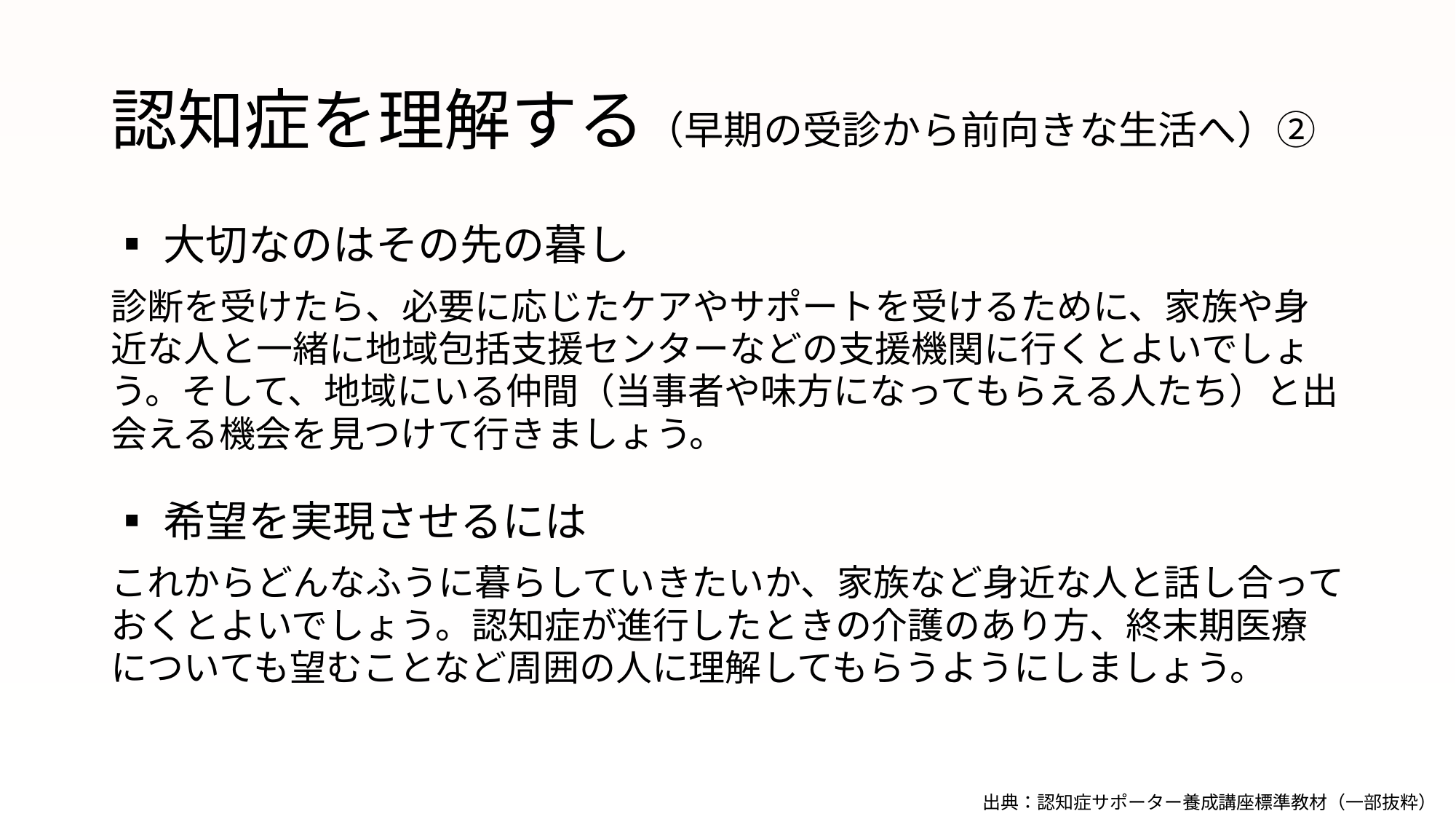

# 認知症を理解する（早期の受診から前向きな生活へ）②
▪大切なのはその先の暮し
診断を受けたら、必要に応じたケアやサポートを受けるために、家族や身近な人と一緒に地域包括支援センターなどの支援機関に行くとよいでしょう。そして、地域にいる仲間（当事者や味方になってもらえる人たち）と出会える機会を見つけて行きましょう。

▪希望を実現させるには
これからどんなふうに暮らしていきたいか、家族など身近な人と話し合っておくとよいでしょう。認知症が進行したときの介護のあり方、終末期医療についても望むことなど周囲の人に理解してもらうようにしましょう。
出典：認知症サポーター養成講座標準教材（一部抜粋）